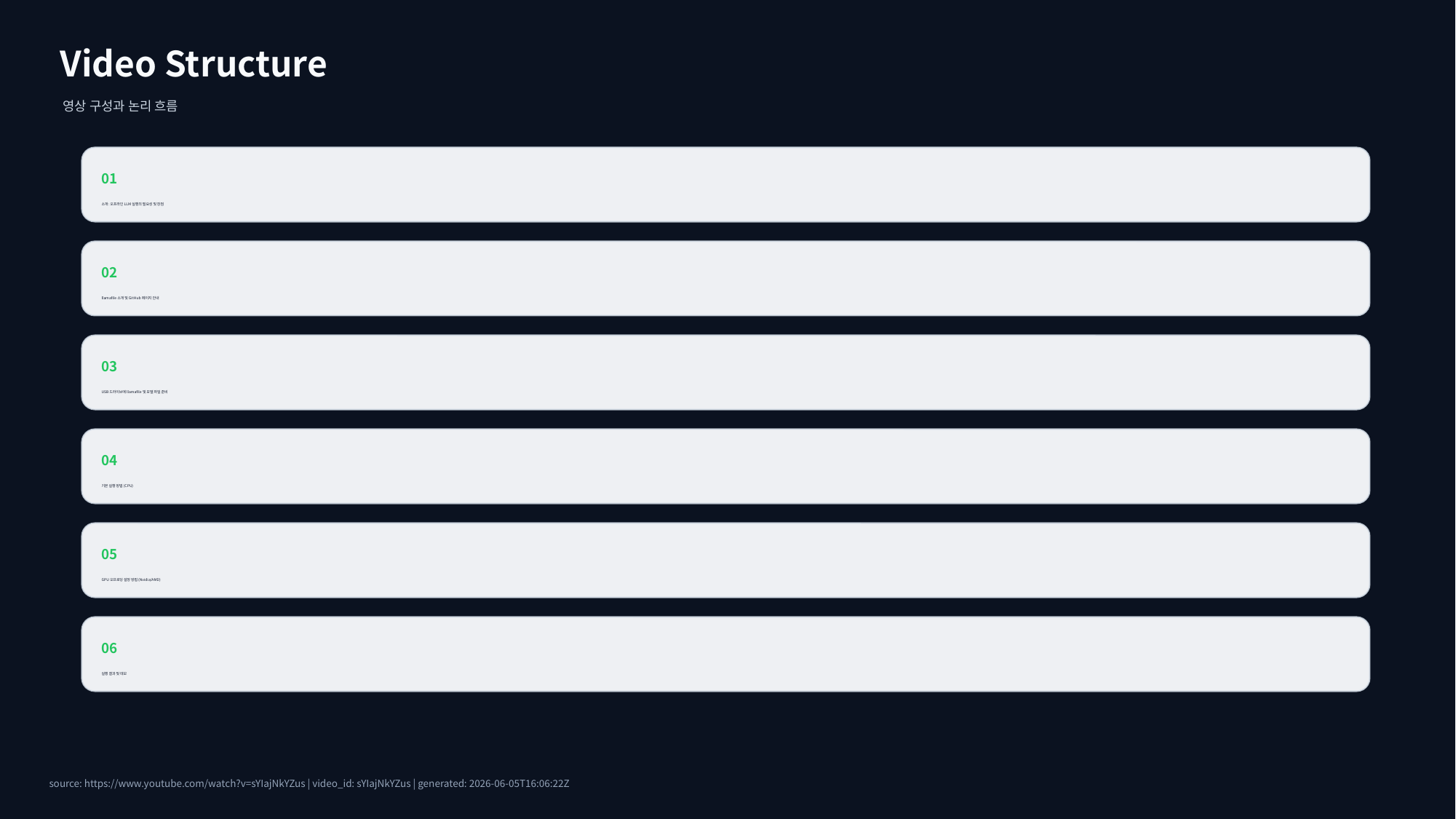

Video Structure
영상 구성과 논리 흐름

01
소개: 오프라인 LLM 실행의 필요성 및 장점

02
llamafile 소개 및 GitHub 페이지 안내

03
USB 드라이브에 llamafile 및 모델 파일 준비

04
기본 실행 방법 (CPU)

05
GPU 오프로딩 설정 방법 (Nvidia/AMD)

06
실행 결과 및 데모
source: https://www.youtube.com/watch?v=sYIajNkYZus | video_id: sYIajNkYZus | generated: 2026-06-05T16:06:22Z